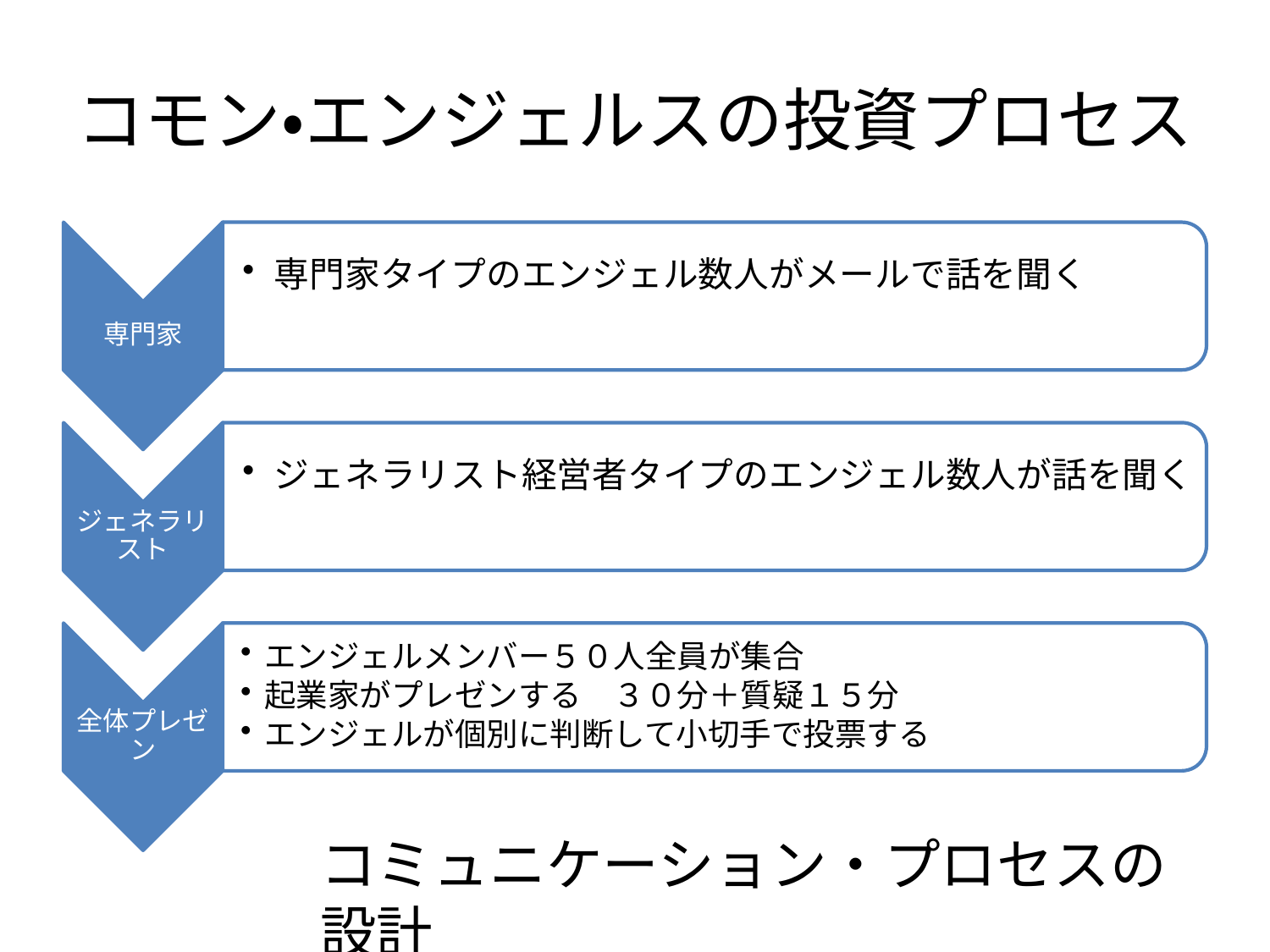

# コモン・エンジェルスの投資プロセス
専門家
専門家タイプのエンジェル数人がメールで話を聞く

ジェネラリスト
ジェネラリスト経営者タイプのエンジェル数人が話を聞く

全体プレゼン
エンジェルメンバー５０人全員が集合
起業家がプレゼンする　３０分＋質疑１５分
エンジェルが個別に判断して小切手で投票する
コミュニケーション・プロセスの設計